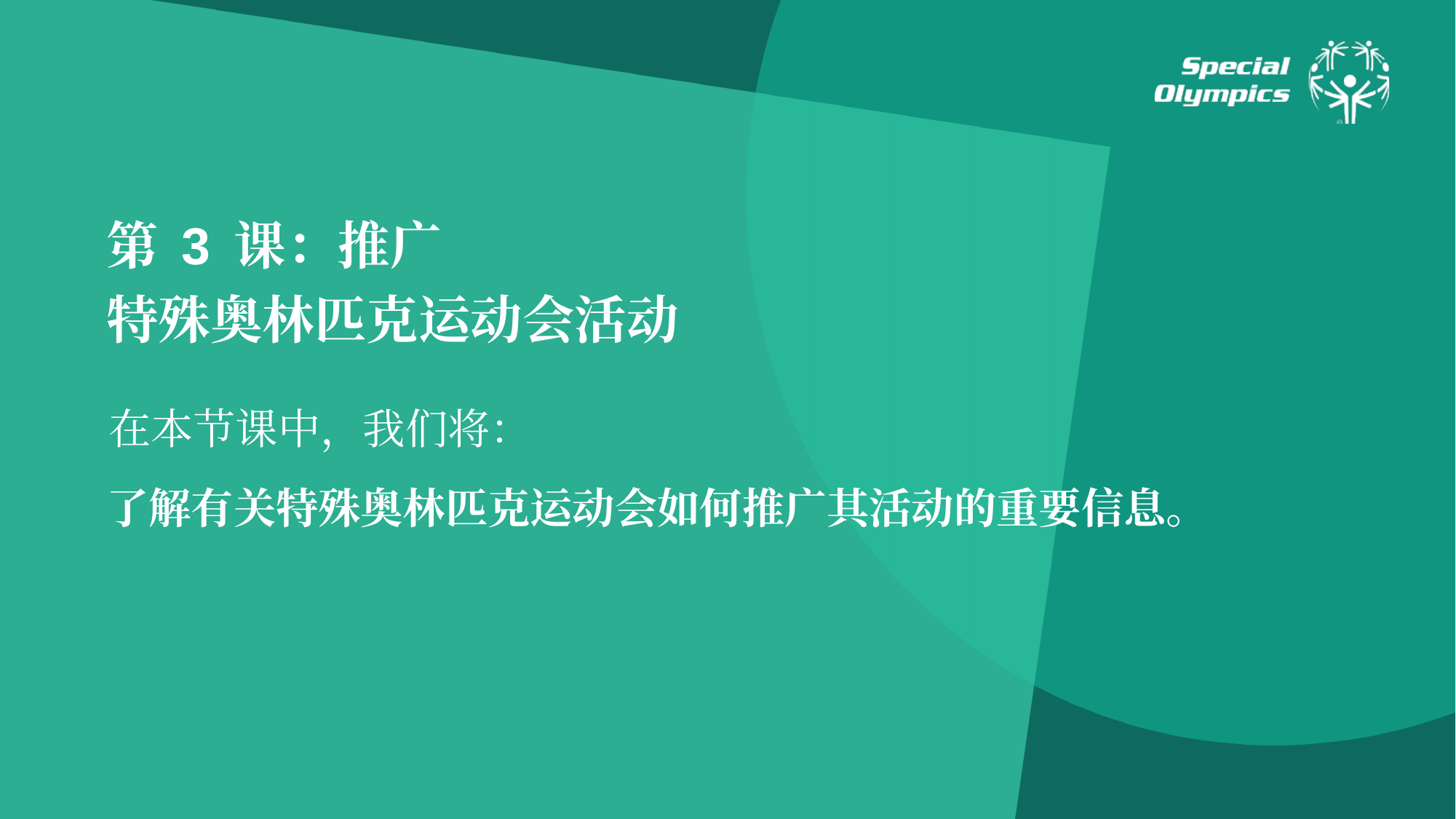

第 3 课：推广
特殊奥林匹克运动会活动
在本节课中，我们将：
了解有关特殊奥林匹克运动会如何推广其活动的重要信息。